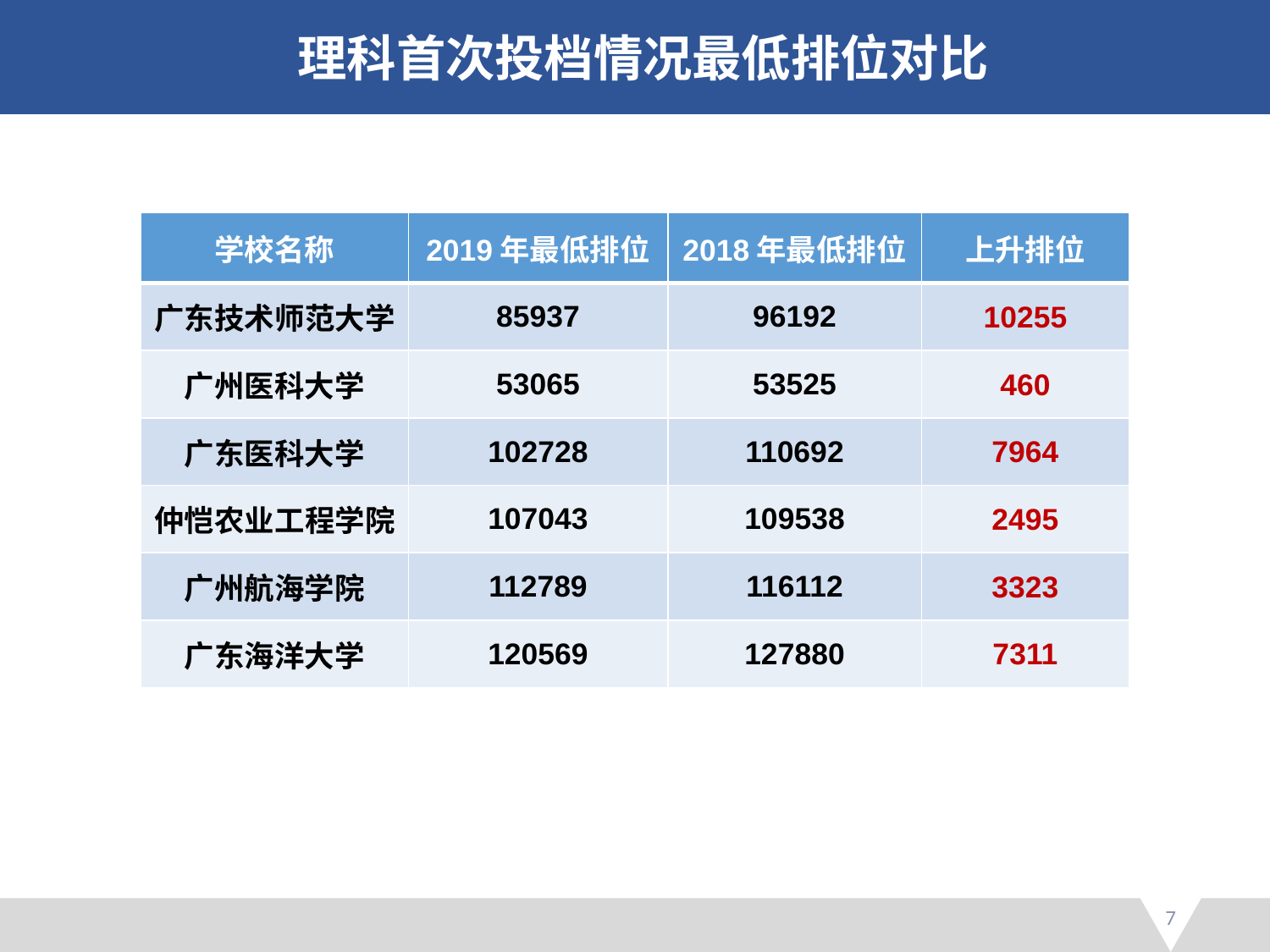

理科首次投档情况最低排位对比
| 学校名称 | 2019年最低排位 | 2018年最低排位 | 上升排位 |
| --- | --- | --- | --- |
| 广东技术师范大学 | 85937 | 96192 | 10255 |
| 广州医科大学 | 53065 | 53525 | 460 |
| 广东医科大学 | 102728 | 110692 | 7964 |
| 仲恺农业工程学院 | 107043 | 109538 | 2495 |
| 广州航海学院 | 112789 | 116112 | 3323 |
| 广东海洋大学 | 120569 | 127880 | 7311 |
7